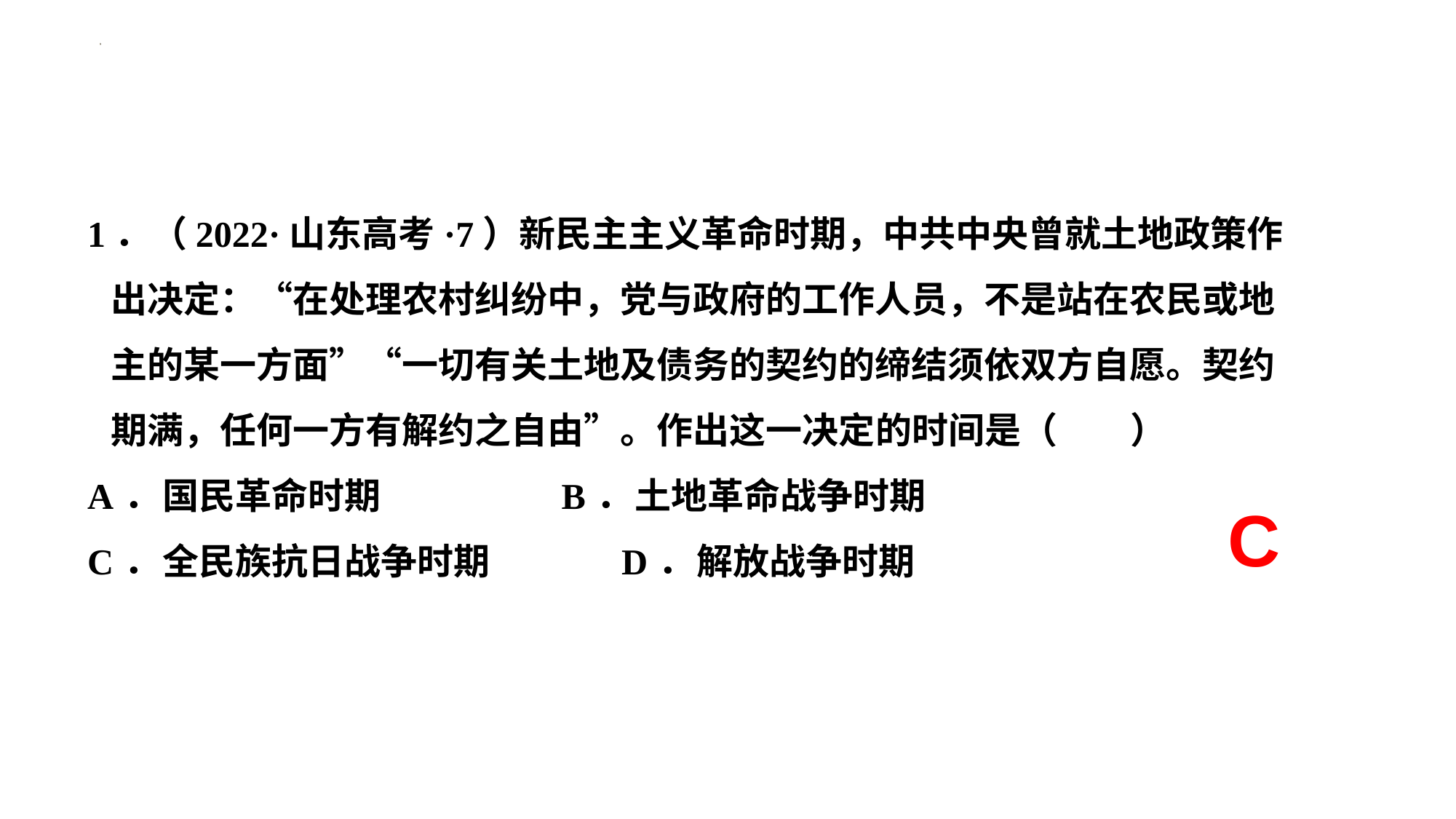

1．（2022·山东高考·7）新民主主义革命时期，中共中央曾就土地政策作出决定：“在处理农村纠纷中，党与政府的工作人员，不是站在农民或地主的某一方面”“一切有关土地及债务的契约的缔结须依双方自愿。契约期满，任何一方有解约之自由”。作出这一决定的时间是（　　）
A．国民革命时期                     B．土地革命战争时期
C．全民族抗日战争时期               D．解放战争时期
C